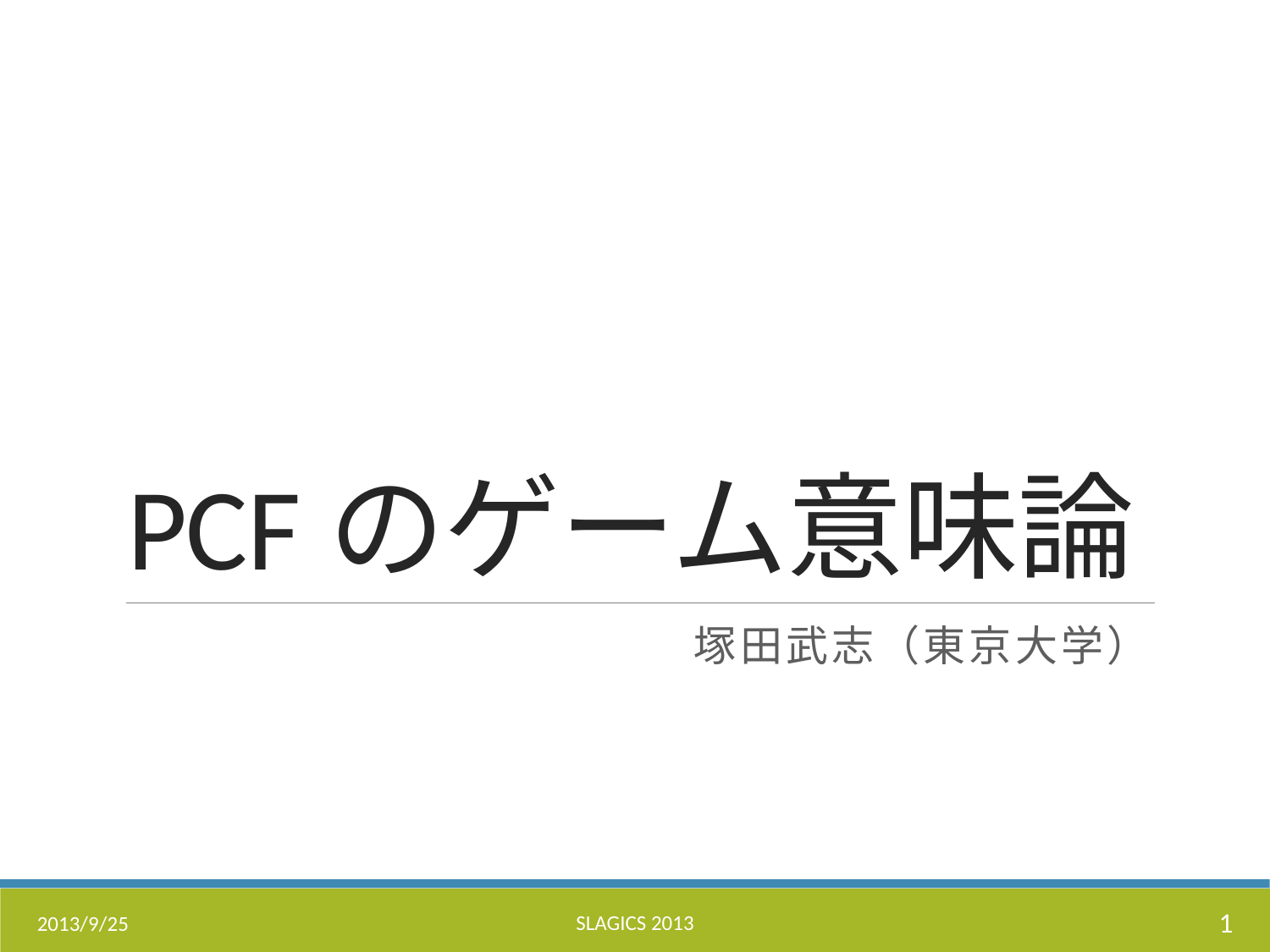

# PCFのゲーム意味論
塚田武志（東京大学）
SLAGICS 2013
1
2013/9/25